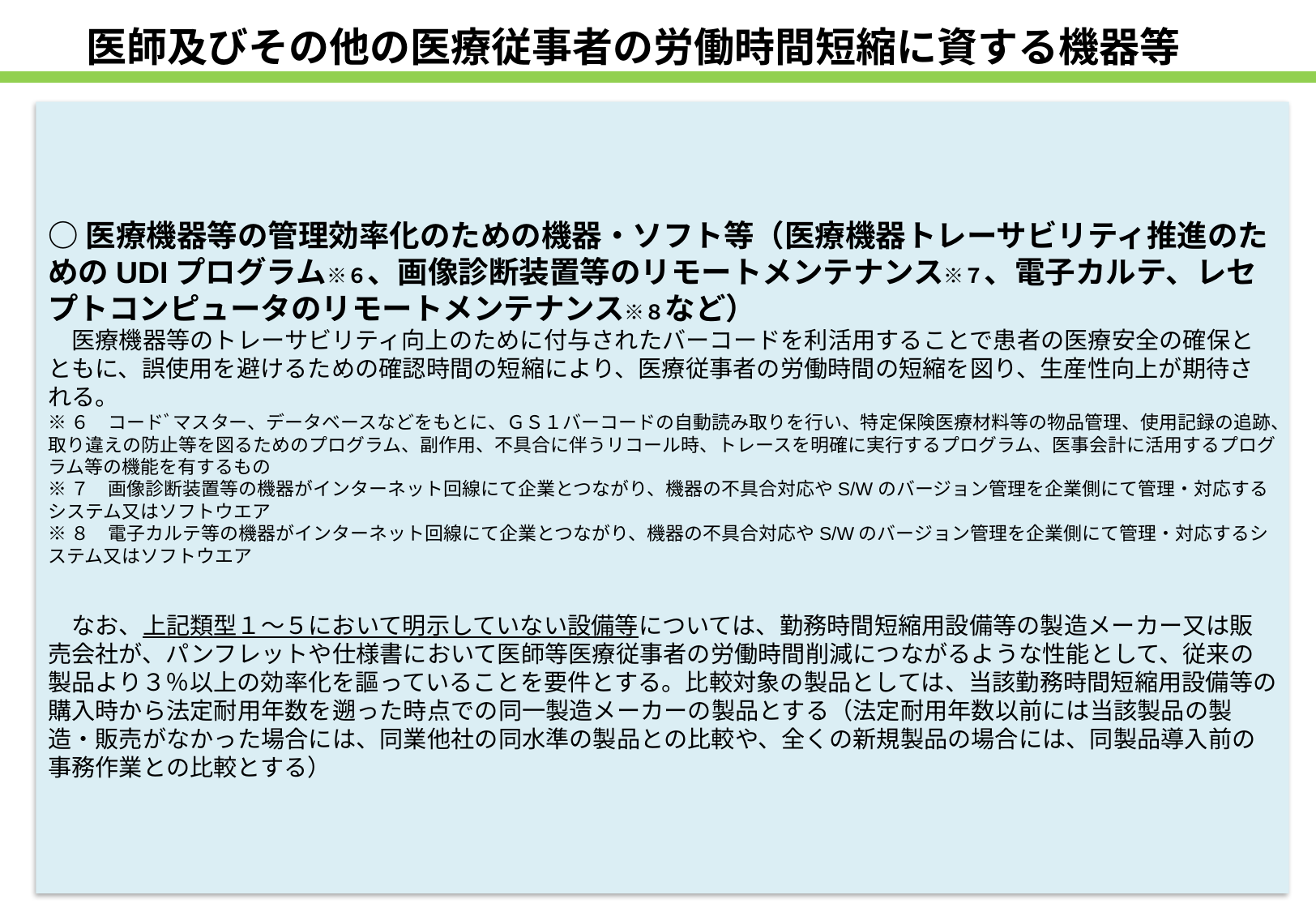

医師及びその他の医療従事者の労働時間短縮に資する機器等

○医療機器等の管理効率化のための機器・ソフト等（医療機器トレーサビリティ推進のためのUDIプログラム※６、画像診断装置等のリモートメンテナンス※７、電子カルテ、レセプトコンピュータのリモートメンテナンス※８など）
　医療機器等のトレーサビリティ向上のために付与されたバーコードを利活用することで患者の医療安全の確保とともに、誤使用を避けるための確認時間の短縮により、医療従事者の労働時間の短縮を図り、生産性向上が期待される。
※６　コードﾞマスター、データベースなどをもとに、ＧＳ１バーコードの自動読み取りを行い、特定保険医療材料等の物品管理、使用記録の追跡、取り違えの防止等を図るためのプログラム、副作用、不具合に伴うリコール時、トレースを明確に実行するプログラム、医事会計に活用するプログラム等の機能を有するもの
※７　画像診断装置等の機器がインターネット回線にて企業とつながり、機器の不具合対応やS/Wのバージョン管理を企業側にて管理・対応するシステム又はソフトウエア
※８　電子カルテ等の機器がインターネット回線にて企業とつながり、機器の不具合対応やS/Wのバージョン管理を企業側にて管理・対応するシステム又はソフトウエア

　なお、上記類型１～５において明示していない設備等については、勤務時間短縮用設備等の製造メーカー又は販売会社が、パンフレットや仕様書において医師等医療従事者の労働時間削減につながるような性能として、従来の製品より３％以上の効率化を謳っていることを要件とする。比較対象の製品としては、当該勤務時間短縮用設備等の購入時から法定耐用年数を遡った時点での同一製造メーカーの製品とする（法定耐用年数以前には当該製品の製造・販売がなかった場合には、同業他社の同水準の製品との比較や、全くの新規製品の場合には、同製品導入前の事務作業との比較とする）